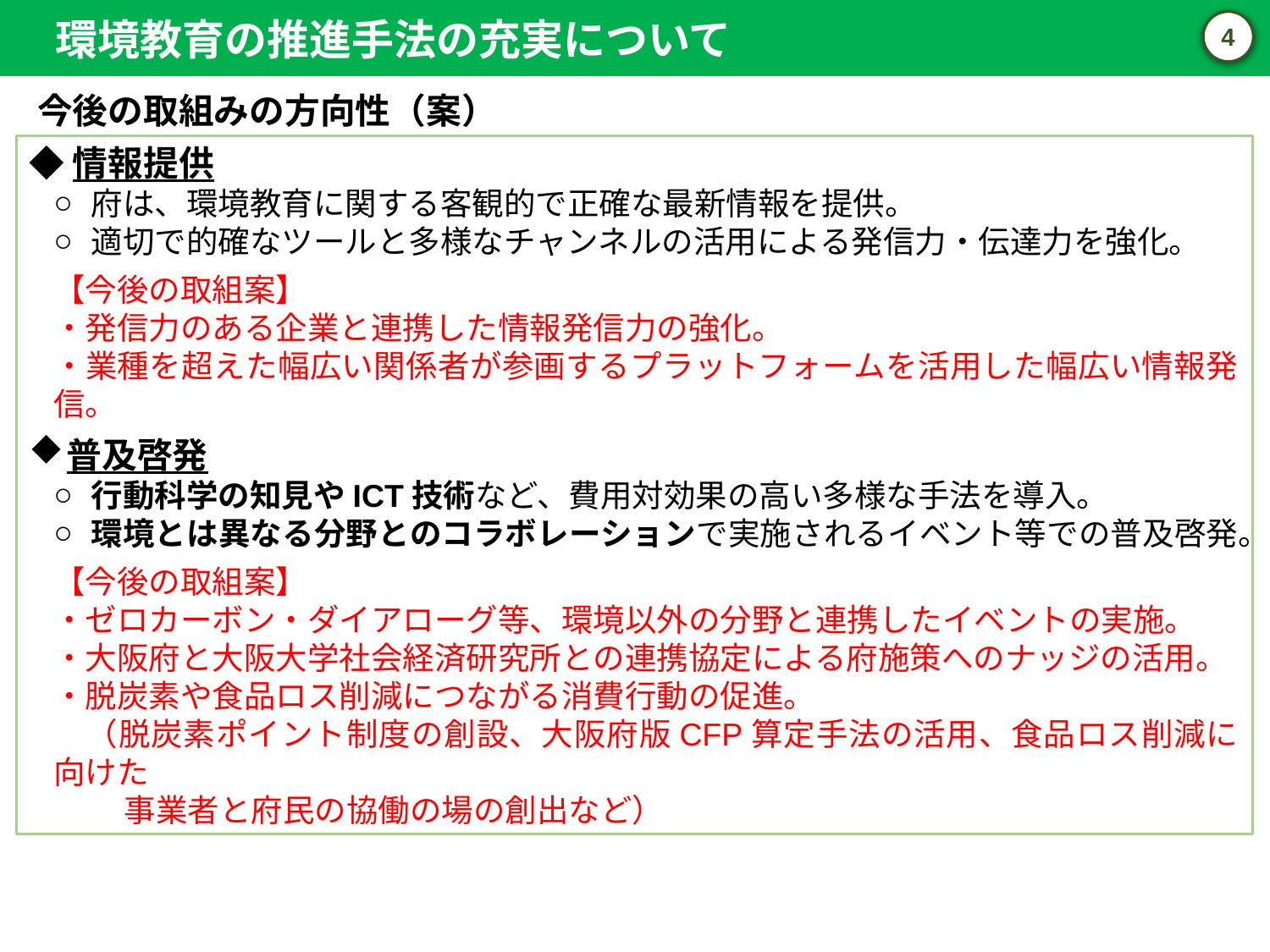

環境教育の推進手法の充実について
4
今後の取組みの方向性（案）
◆情報提供
府は、環境教育に関する客観的で正確な最新情報を提供。
適切で的確なツールと多様なチャンネルの活用による発信力・伝達力を強化。
【今後の取組案】
・発信力のある企業と連携した情報発信力の強化。
・業種を超えた幅広い関係者が参画するプラットフォームを活用した幅広い情報発信。
普及啓発
行動科学の知見やICT技術など、費用対効果の高い多様な手法を導入。
環境とは異なる分野とのコラボレーションで実施されるイベント等での普及啓発。
【今後の取組案】
・ゼロカーボン・ダイアローグ等、環境以外の分野と連携したイベントの実施。
・大阪府と大阪大学社会経済研究所との連携協定による府施策へのナッジの活用。
・脱炭素や食品ロス削減につながる消費行動の促進。
　（脱炭素ポイント制度の創設、大阪府版CFP算定手法の活用、食品ロス削減に向けた
　　 事業者と府民の協働の場の創出など）